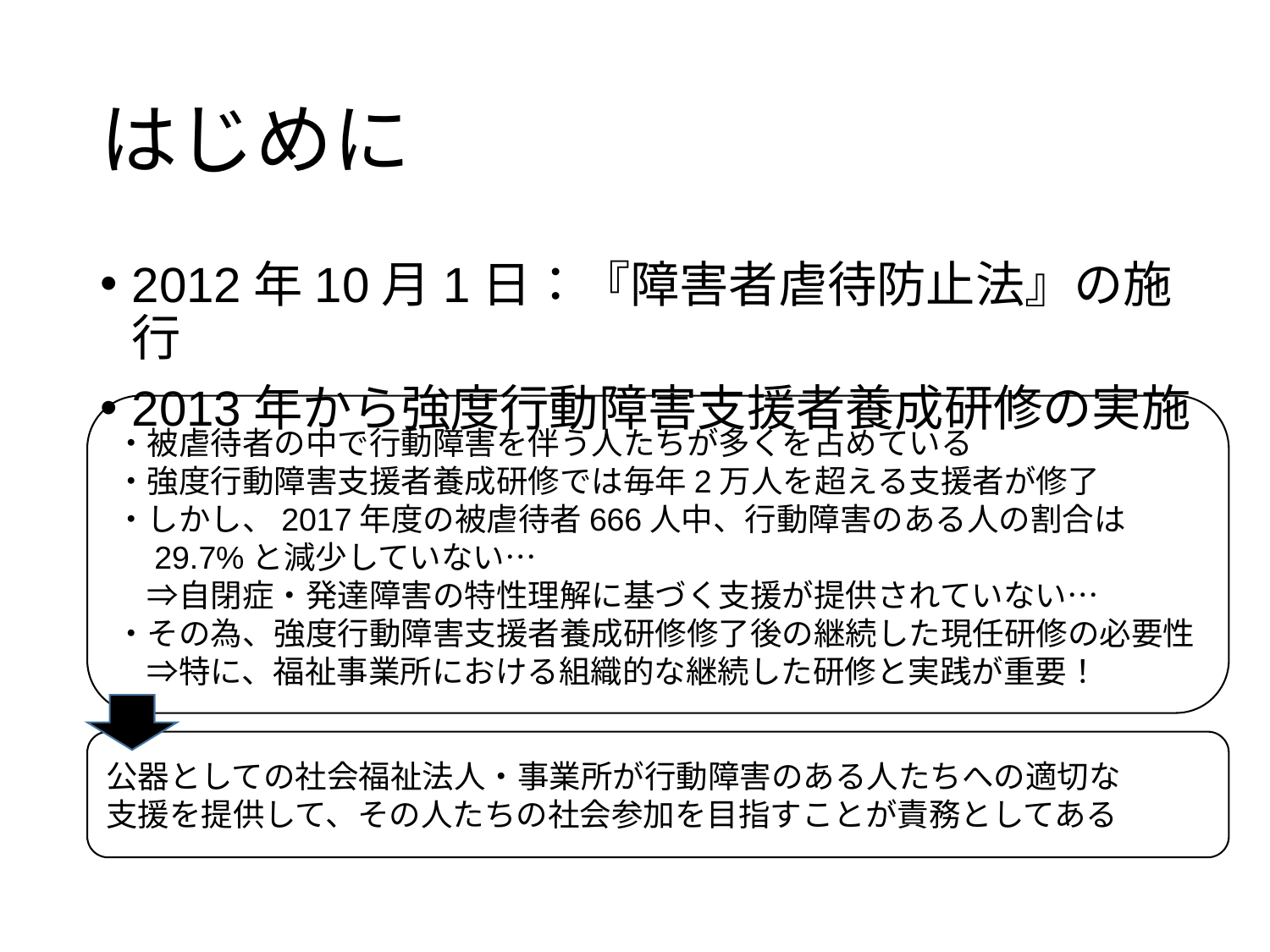

# はじめに
2012年10月1日：『障害者虐待防止法』の施行
2013年から強度行動障害支援者養成研修の実施

・被虐待者の中で行動障害を伴う人たちが多くを占めている
・強度行動障害支援者養成研修では毎年2万人を超える支援者が修了
・しかし、2017年度の被虐待者666人中、行動障害のある人の割合は
　29.7%と減少していない…
　⇒自閉症・発達障害の特性理解に基づく支援が提供されていない…
・その為、強度行動障害支援者養成研修修了後の継続した現任研修の必要性
　⇒特に、福祉事業所における組織的な継続した研修と実践が重要！

公器としての社会福祉法人・事業所が行動障害のある人たちへの適切な
支援を提供して、その人たちの社会参加を目指すことが責務としてある